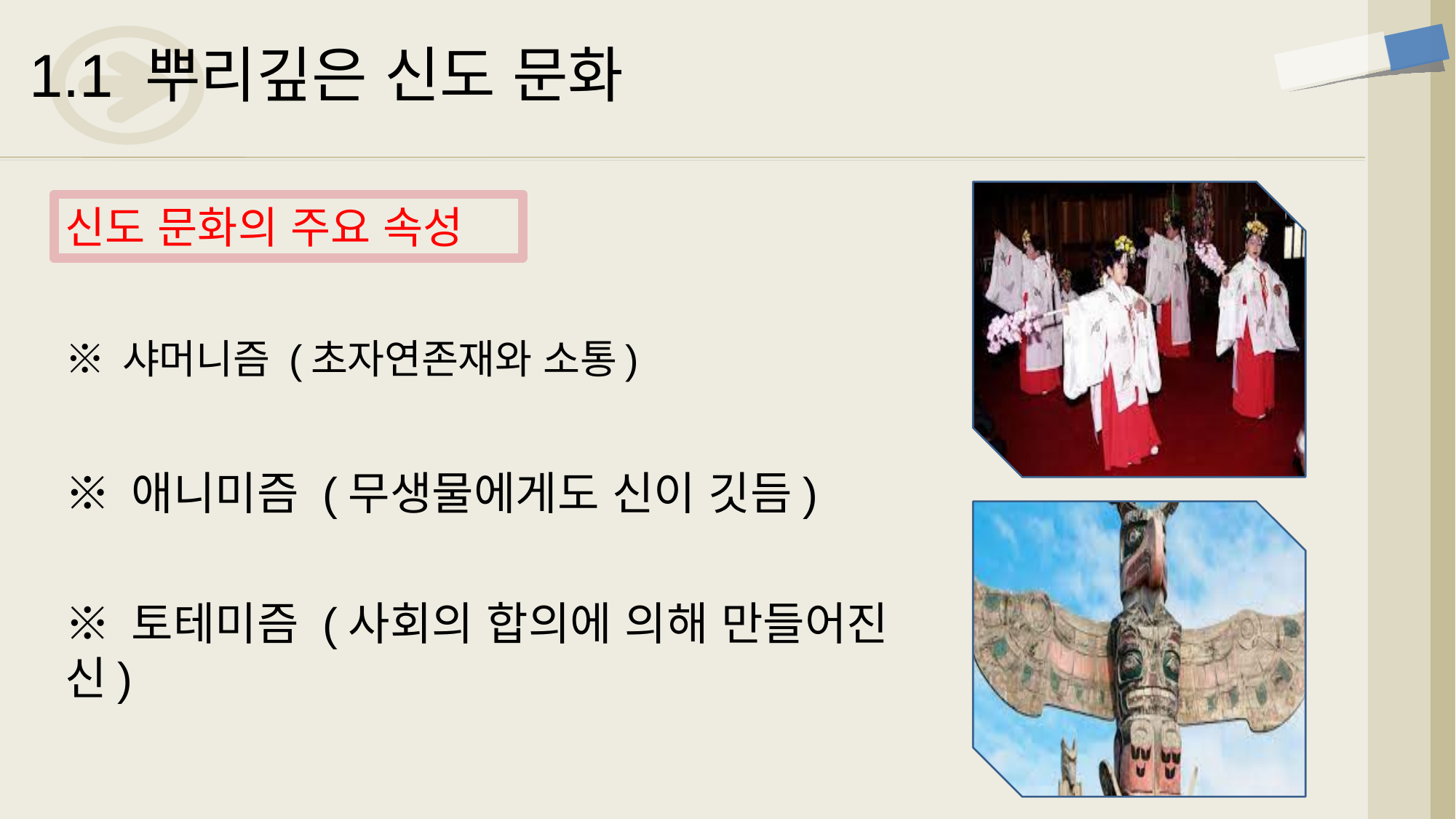

1.1 뿌리깊은 신도 문화

신도 문화의 주요 속성
※ 샤머니즘 (초자연존재와 소통)
※ 애니미즘 (무생물에게도 신이 깃듬)

※ 토테미즘 (사회의 합의에 의해 만들어진 신)